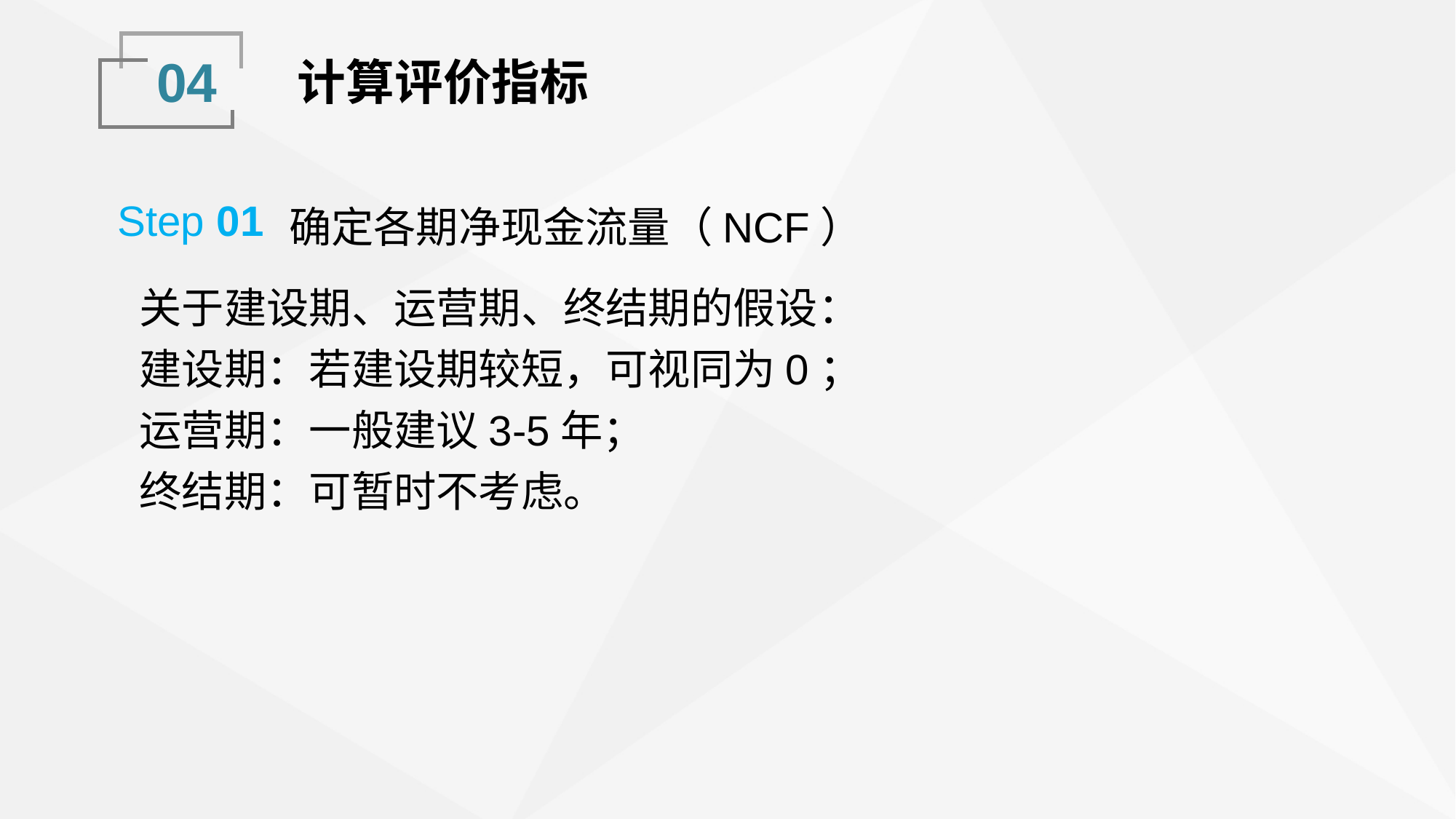

04
计算评价指标

确定各期净现金流量（NCF）
Step 01
关于建设期、运营期、终结期的假设：
建设期：若建设期较短，可视同为0；
运营期：一般建议3-5年；
终结期：可暂时不考虑。